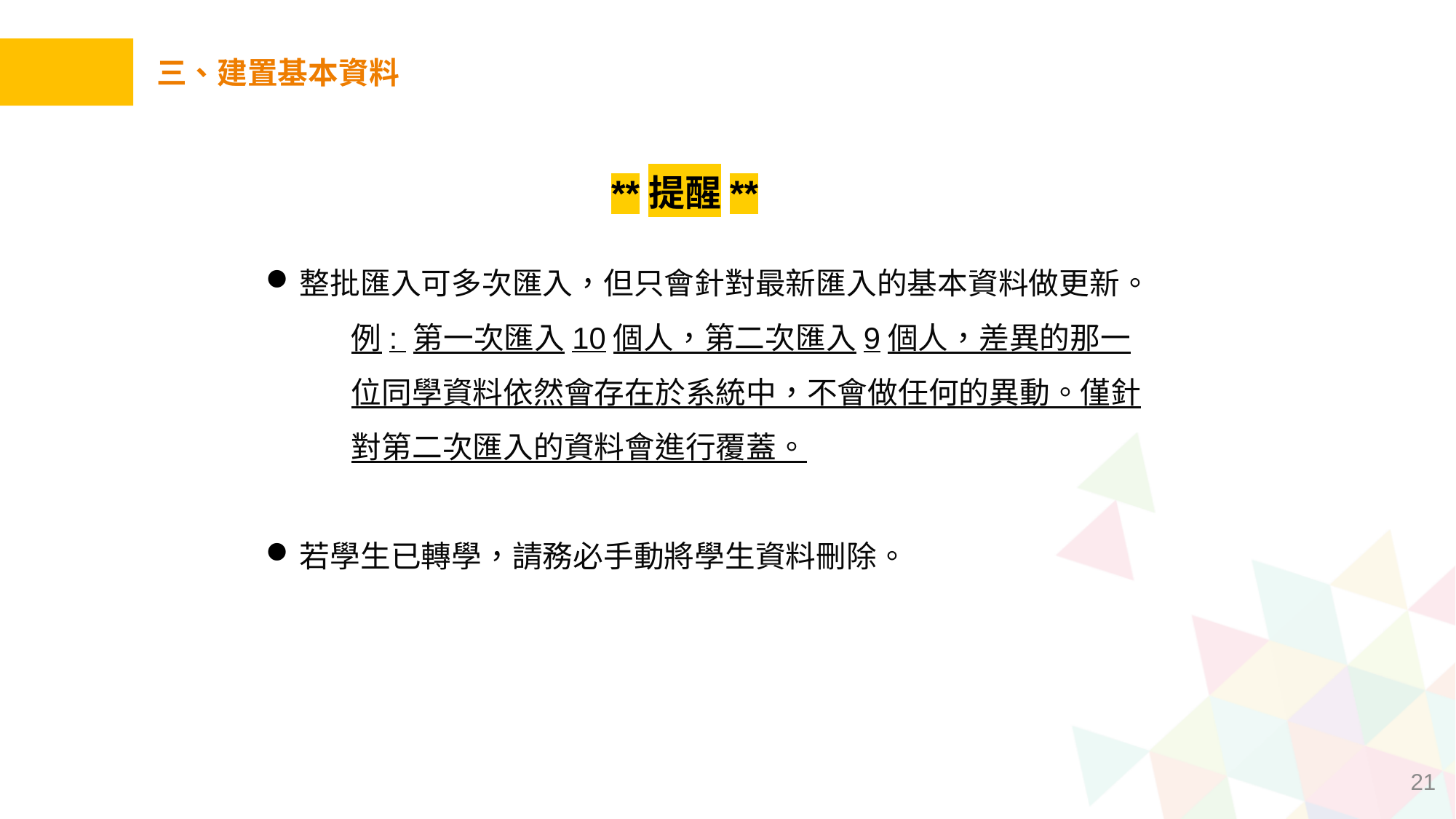

三、建置基本資料
**提醒**
整批匯入可多次匯入，但只會針對最新匯入的基本資料做更新。
	例: 第一次匯入10個人，第二次匯入9個人，差異的那一位同學資料依然會存在於系統中，不會做任何的異動。僅針對第二次匯入的資料會進行覆蓋。

若學生已轉學，請務必手動將學生資料刪除。

21